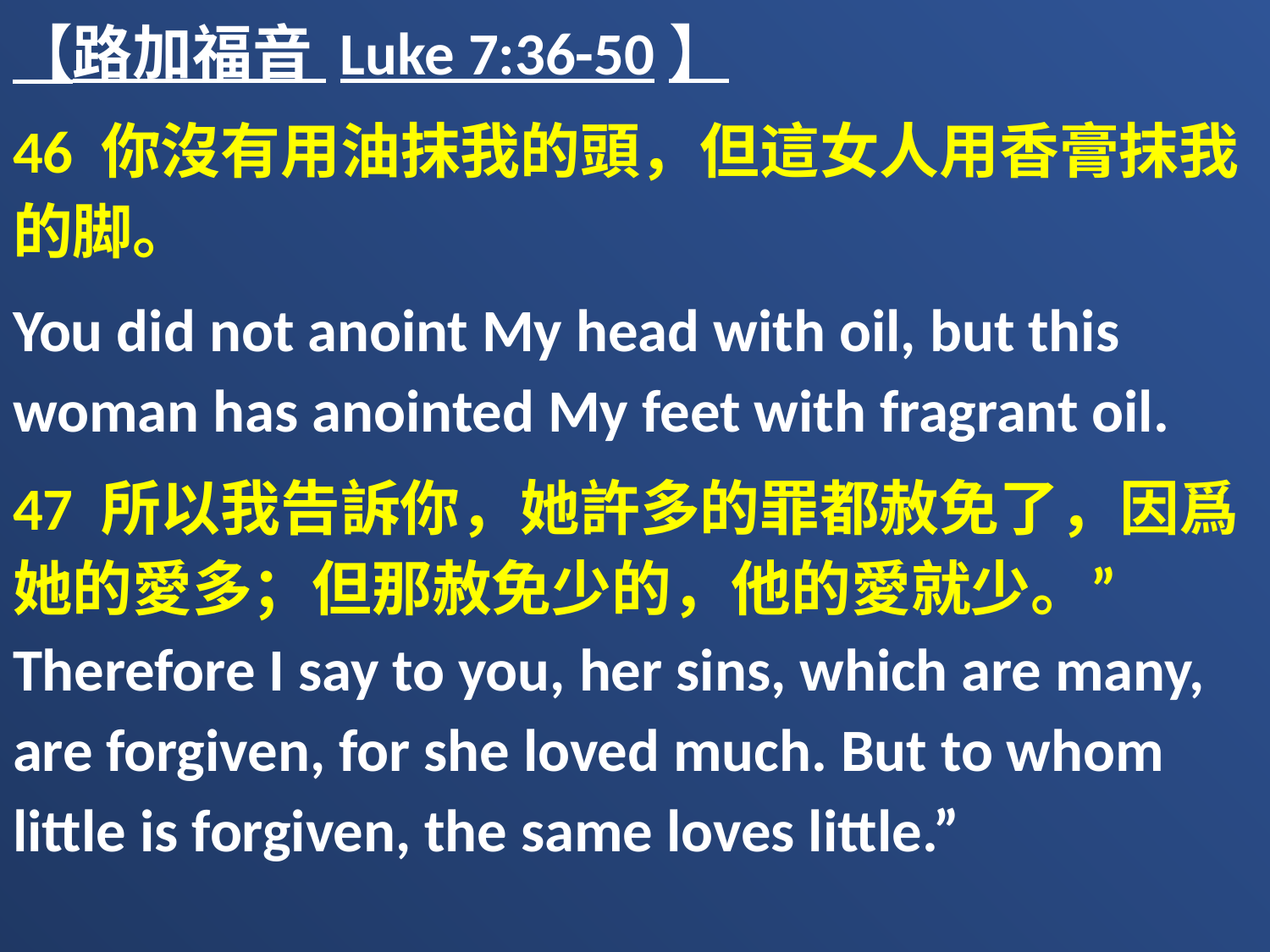

【路加福音 Luke 7:36-50】
46 你沒有用油抹我的頭，但這女人用香膏抹我的脚。
You did not anoint My head with oil, but this woman has anointed My feet with fragrant oil.
47 所以我告訴你，她許多的罪都赦免了，因爲她的愛多；但那赦免少的，他的愛就少。” Therefore I say to you, her sins, which are many, are forgiven, for she loved much. But to whom little is forgiven, the same loves little.”